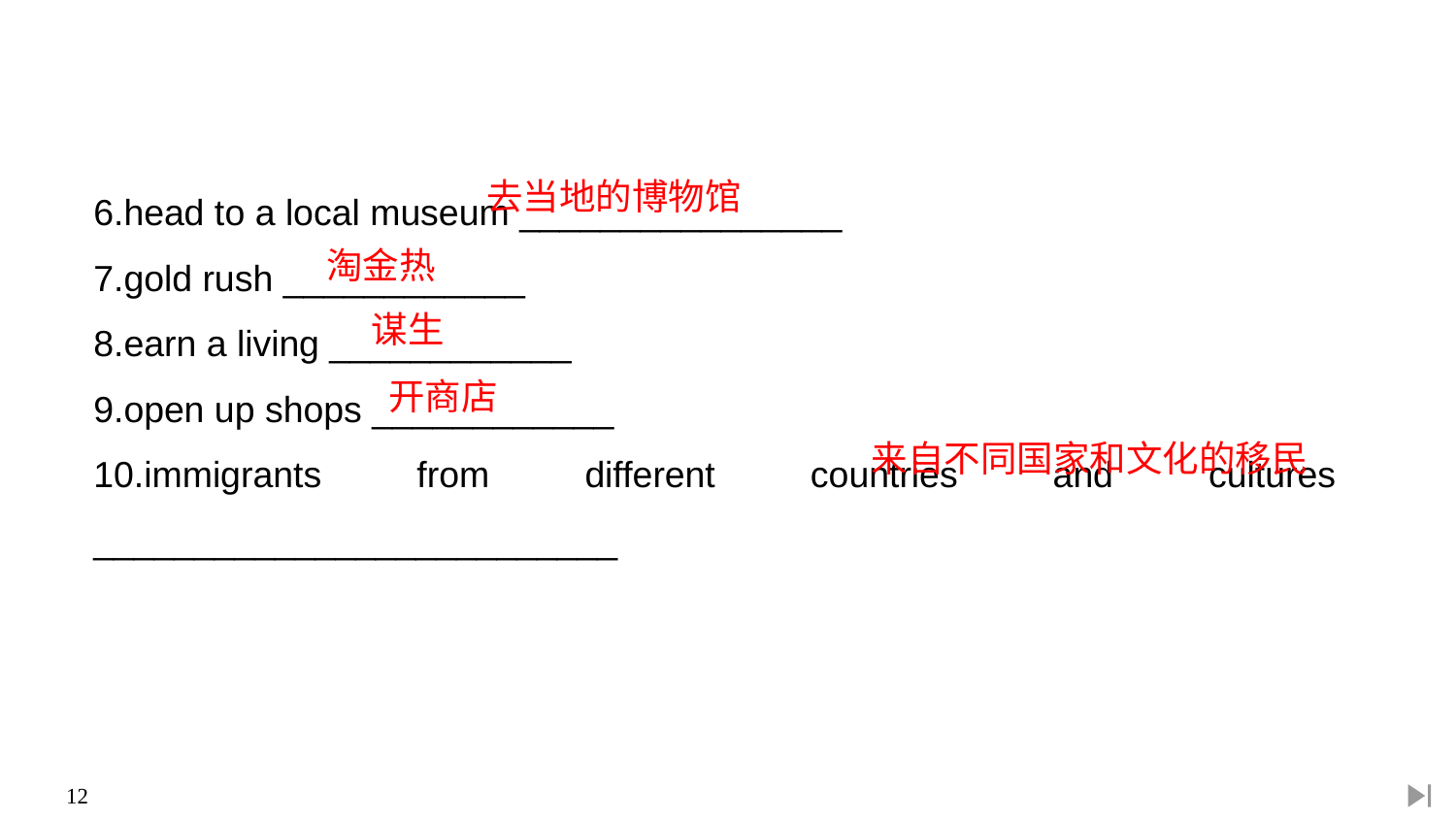

6.head to a local museum ________________
7.gold rush ____________
8.earn a living ____________
9.open up shops ____________
10.immigrants from different countries and cultures __________________________
去当地的博物馆
淘金热
谋生
开商店
来自不同国家和文化的移民